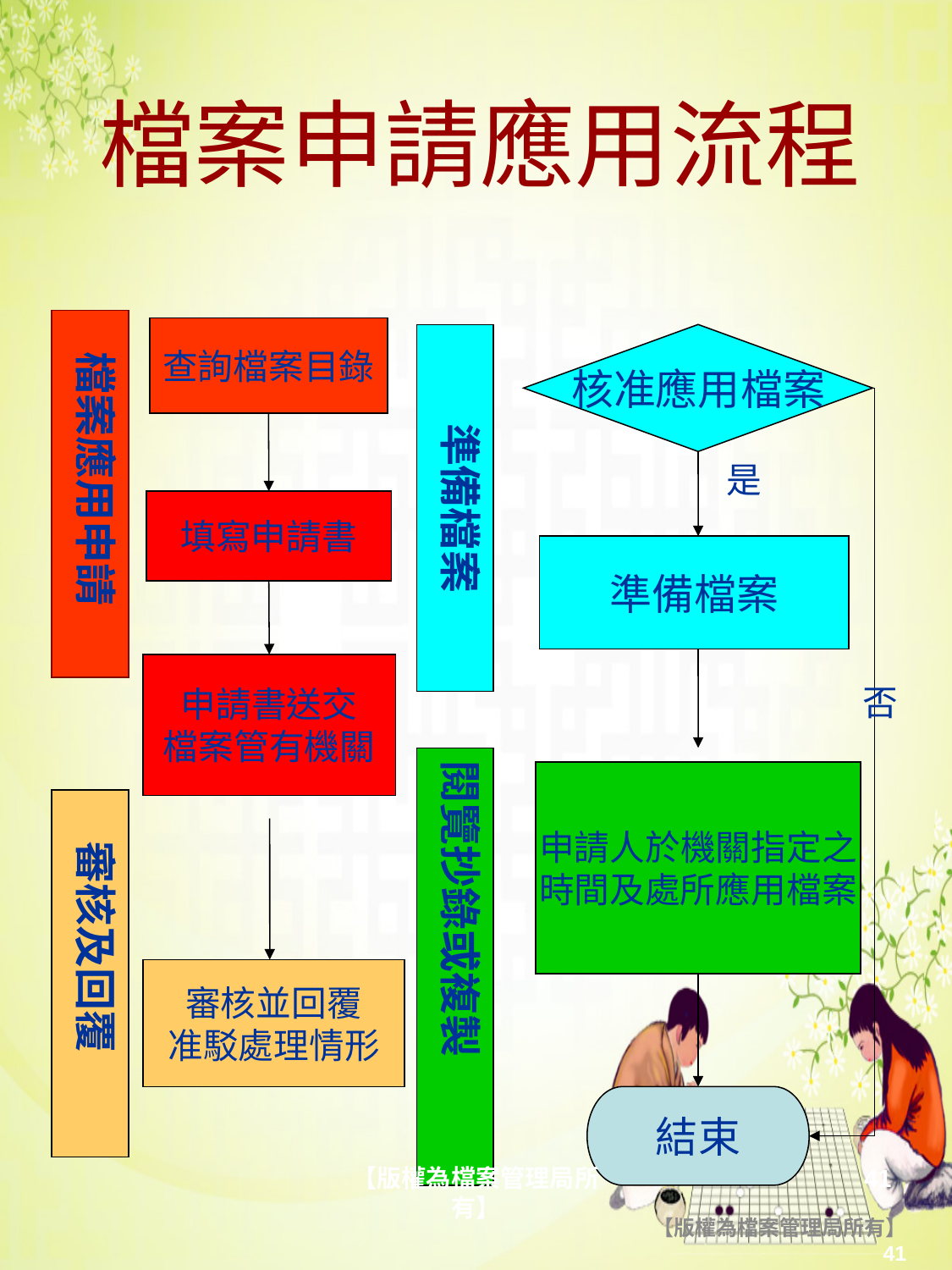

# 檔案申請應用流程
  檔案應用申請
查詢檔案目錄
準備檔案
核准應用檔案

是
填寫申請書
準備檔案

申請書送交
檔案管有機關
否
閱覽抄錄或複製
申請人於機關指定之
時間及處所應用檔案
   審核及回覆

審核並回覆
准駁處理情形
結束
【版權為檔案管理局所有】
41
【版權為檔案管理局所有】
41